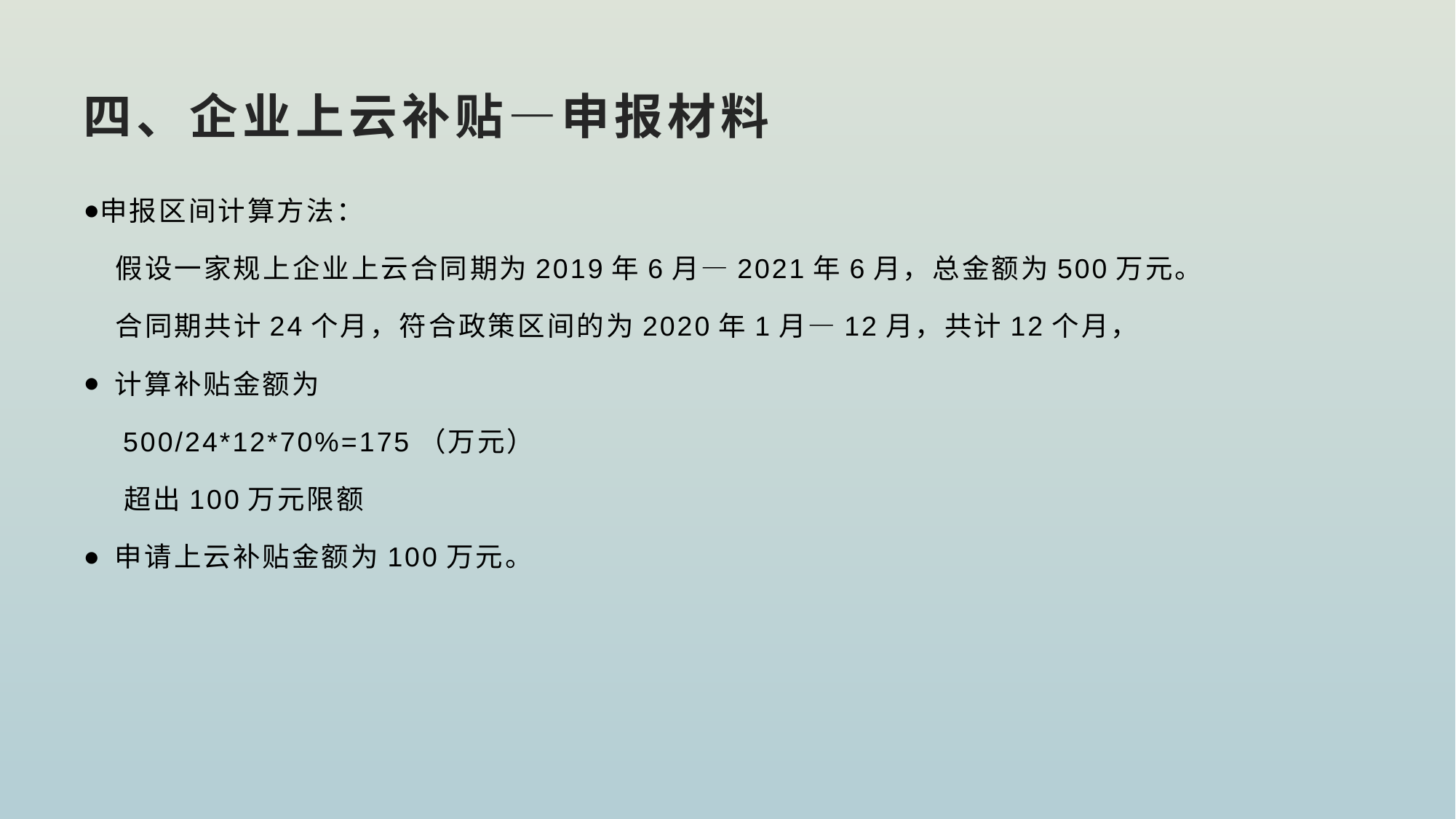

# 四、企业上云补贴—申报材料
申报区间计算方法：
   假设一家规上企业上云合同期为2019年6月—2021年6月，总金额为500万元。
   合同期共计24个月，符合政策区间的为2020年1月—12月，共计12个月，
 计算补贴金额为
    500/24*12*70%=175（万元）
    超出100万元限额
 申请上云补贴金额为100万元。